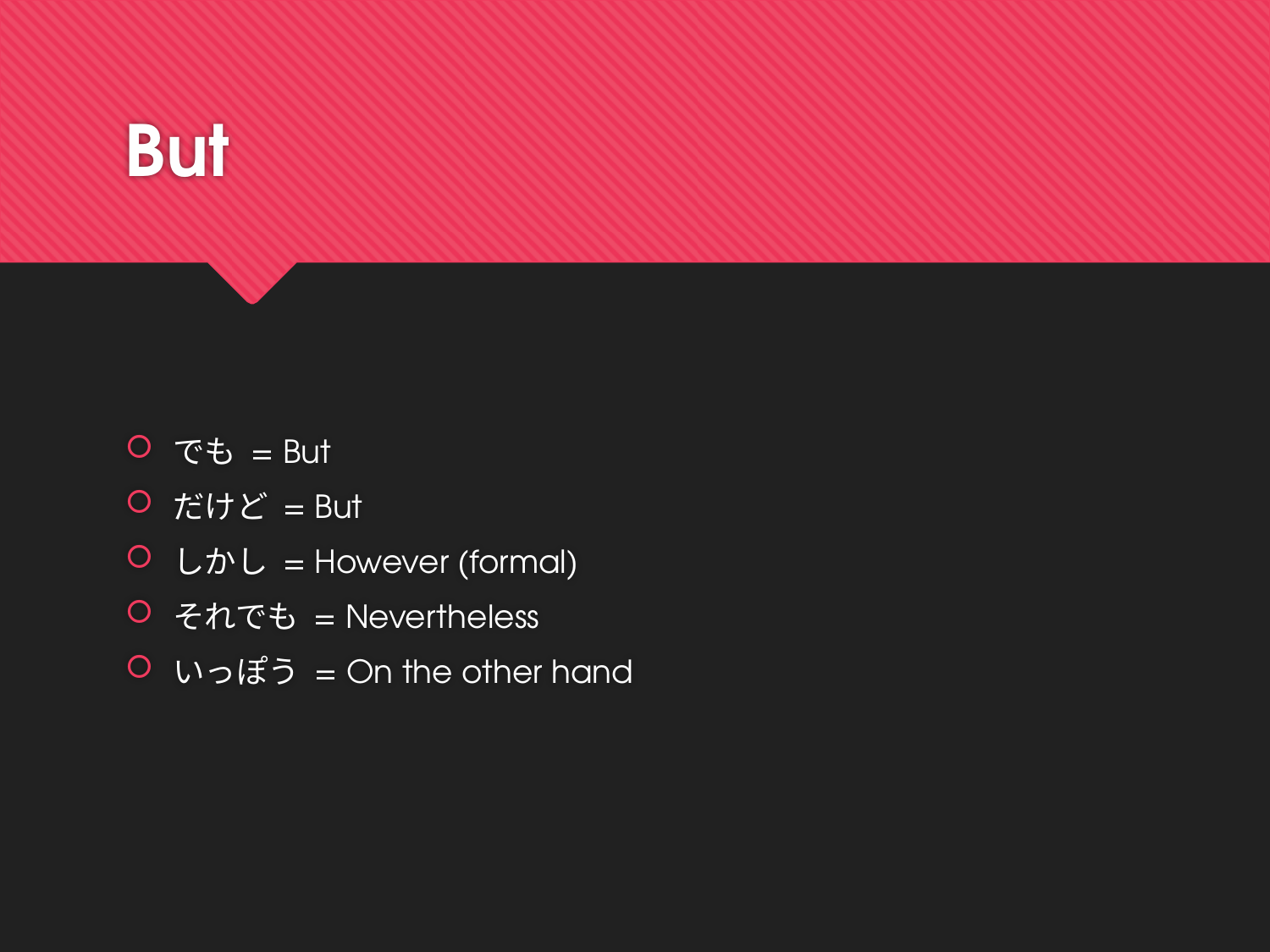

# But
でも = But
だけど = But
しかし = However (formal)
それでも = Nevertheless
いっぽう = On the other hand